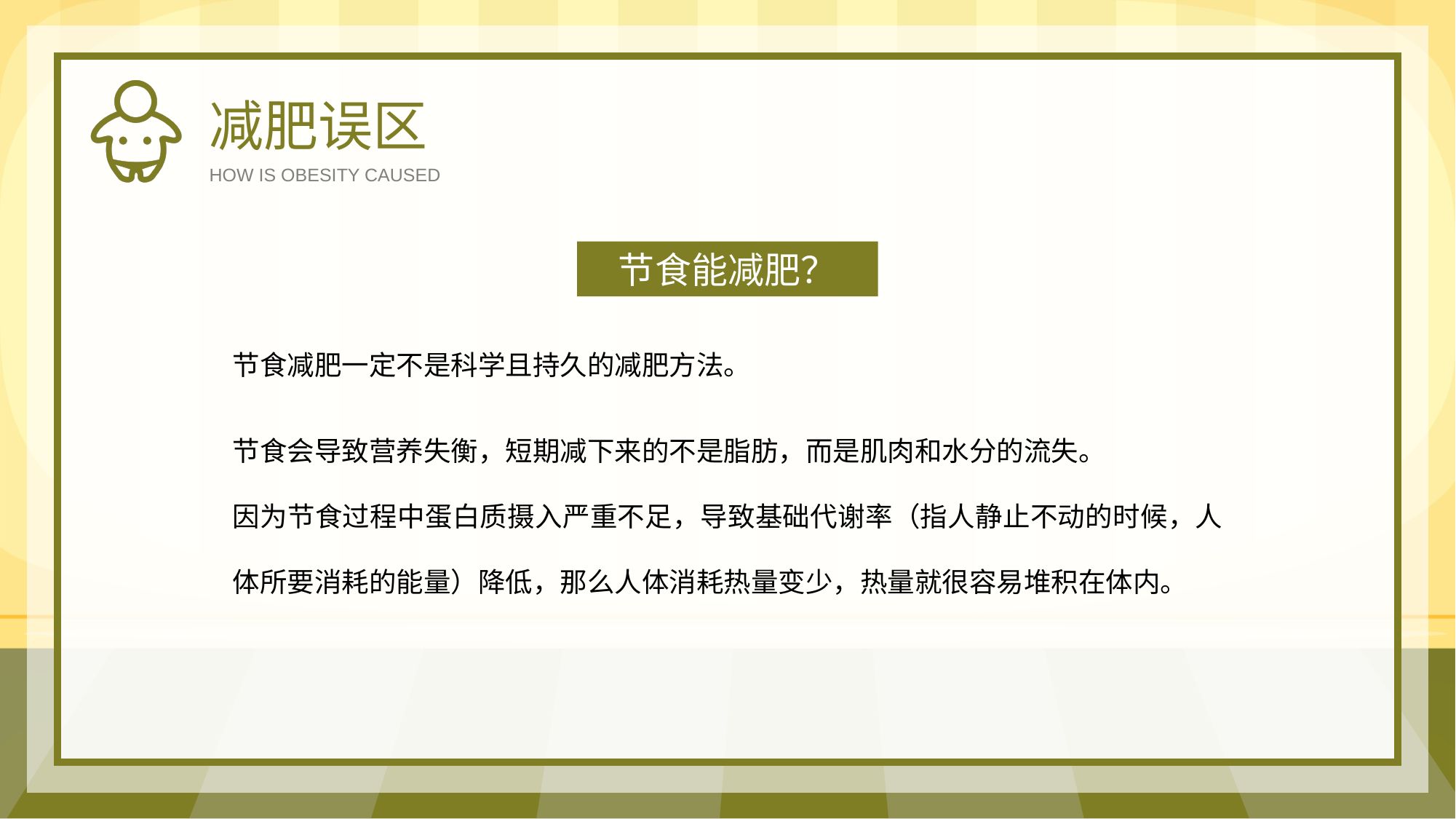

减肥误区
HOW IS OBESITY CAUSED
节食能减肥？
节食减肥一定不是科学且持久的减肥方法。
节食会导致营养失衡，短期减下来的不是脂肪，而是肌肉和水分的流失。
因为节食过程中蛋白质摄入严重不足，导致基础代谢率（指人静止不动的时候，人体所要消耗的能量）降低，那么人体消耗热量变少，热量就很容易堆积在体内。